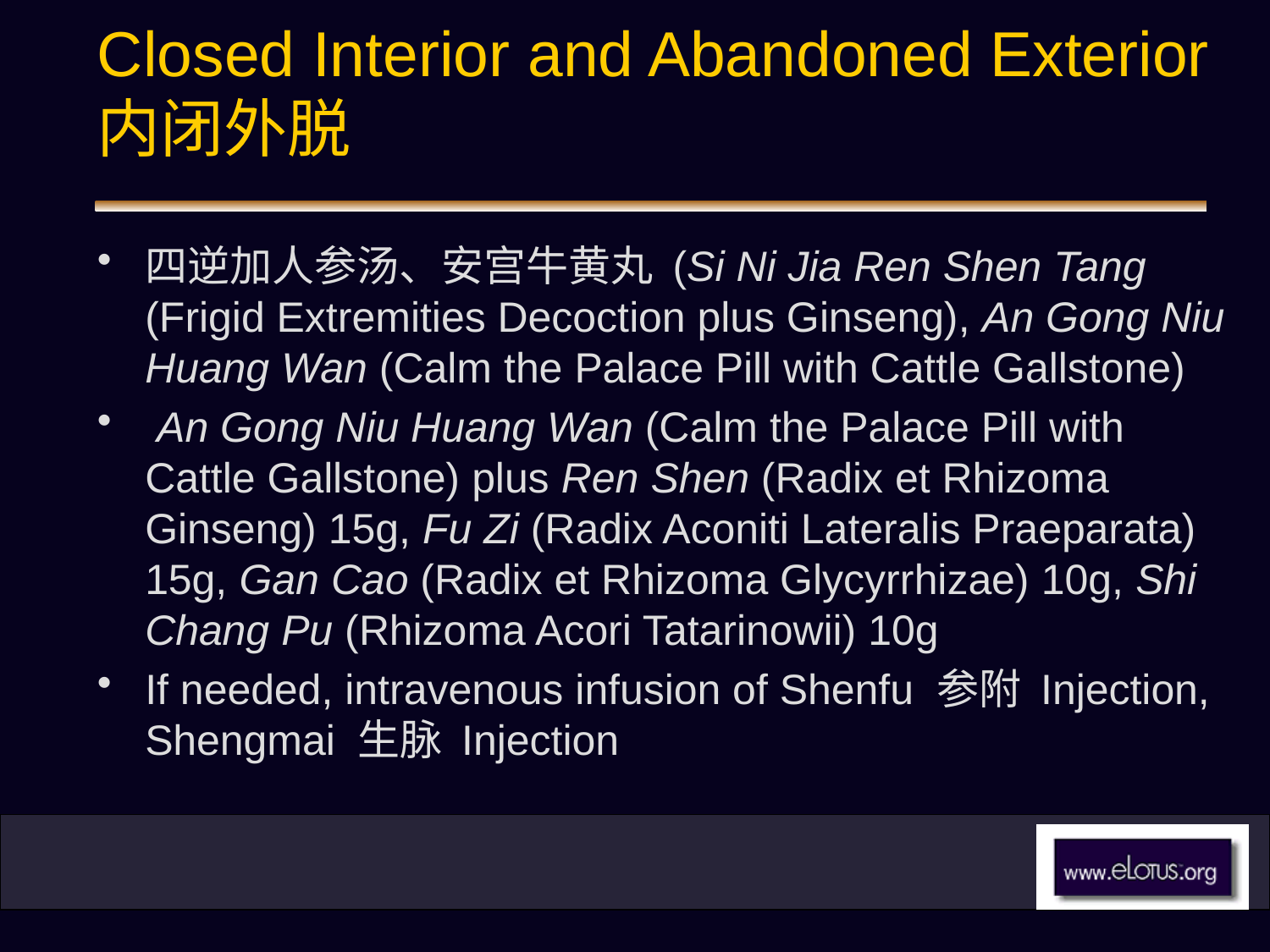

# Closed Interior and Abandoned Exterior内闭外脱
四逆加人参汤、安宫牛黄丸 (Si Ni Jia Ren Shen Tang (Frigid Extremities Decoction plus Ginseng), An Gong Niu Huang Wan (Calm the Palace Pill with Cattle Gallstone)
 An Gong Niu Huang Wan (Calm the Palace Pill with Cattle Gallstone) plus Ren Shen (Radix et Rhizoma Ginseng) 15g, Fu Zi (Radix Aconiti Lateralis Praeparata) 15g, Gan Cao (Radix et Rhizoma Glycyrrhizae) 10g, Shi Chang Pu (Rhizoma Acori Tatarinowii) 10g
If needed, intravenous infusion of Shenfu 参附 Injection, Shengmai 生脉 Injection